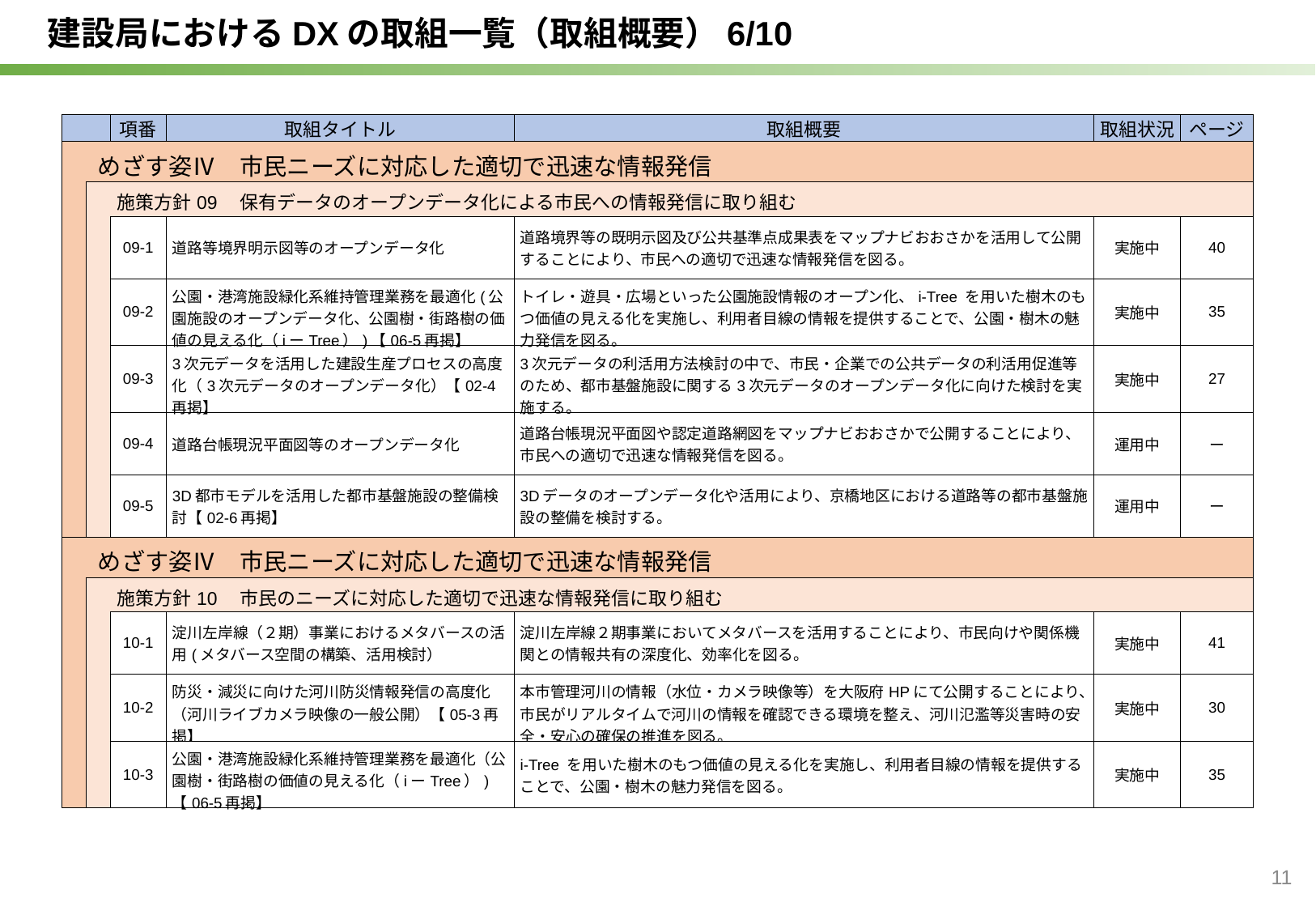

建設局におけるDXの取組一覧（取組概要）6/10
|  |  | 項番 | 取組タイトル | 取組概要 | 取組状況 | ページ |
| --- | --- | --- | --- | --- | --- | --- |
| めざす姿Ⅳ　市民ニーズに対応した適切で迅速な情報発信 |  |  |  |  |  |  |
|  | 施策方針09　保有データのオープンデータ化による市民への情報発信に取り組む |  |  |  |  |  |
|  |  | 09-1 | 道路等境界明示図等のオープンデータ化 | 道路境界等の既明示図及び公共基準点成果表をマップナビおおさかを活用して公開することにより、市民への適切で迅速な情報発信を図る。 | 実施中 | 40 |
|  |  | 09-2 | 公園・港湾施設緑化系維持管理業務を最適化(公園施設のオープンデータ化、公園樹・街路樹の価値の見える化（iーTree）)【06-5再掲】 | トイレ・遊具・広場といった公園施設情報のオープン化、i-Tree を用いた樹木のもつ価値の見える化を実施し、利用者目線の情報を提供することで、公園・樹木の魅力発信を図る。 | 実施中 | 35 |
|  |  | 09-3 | 3次元データを活用した建設生産プロセスの高度化（3次元データのオープンデータ化）【02-4再掲】 | 3次元データの利活用方法検討の中で、市民・企業での公共データの利活用促進等のため、都市基盤施設に関する3次元データのオープンデータ化に向けた検討を実施する。 | 実施中 | 27 |
|  |  | 09-4 | 道路台帳現況平面図等のオープンデータ化 | 道路台帳現況平面図や認定道路網図をマップナビおおさかで公開することにより、市民への適切で迅速な情報発信を図る。 | 運用中 | ー |
|  |  | 09-5 | 3D都市モデルを活用した都市基盤施設の整備検討【02-6再掲】 | 3Dデータのオープンデータ化や活用により、京橋地区における道路等の都市基盤施設の整備を検討する。 | 運用中 | ー |
| めざす姿Ⅳ　市民ニーズに対応した適切で迅速な情報発信 |  |  |  |  |  |  |
|  | 施策方針10　市民のニーズに対応した適切で迅速な情報発信に取り組む |  |  |  |  |  |
|  |  | 10-1 | 淀川左岸線（２期）事業におけるメタバースの活用​(メタバース空間の構築、活用検討） | 淀川左岸線２期事業においてメタバースを活用することにより、市民向けや関係機関との情報共有の深度化、効率化を図る。 | 実施中 | 41 |
|  |  | 10-2 | 防災・減災に向けた河川防災情報発信の高度化（河川ライブカメラ映像の一般公開）【05-3再掲】 | 本市管理河川の情報（水位・カメラ映像等）を大阪府HPにて公開することにより、市民がリアルタイムで河川の情報を確認できる環境を整え、河川氾濫等災害時の安全・安心の確保の推進を図る。 | 実施中 | 30 |
|  |  | 10-3 | 公園・港湾施設緑化系維持管理業務を最適化（公園樹・街路樹の価値の見える化（iーTree）)【06-5再掲】 | i-Tree を用いた樹木のもつ価値の見える化を実施し、利用者目線の情報を提供することで、公園・樹木の魅力発信を図る。 | 実施中 | 35 |
11